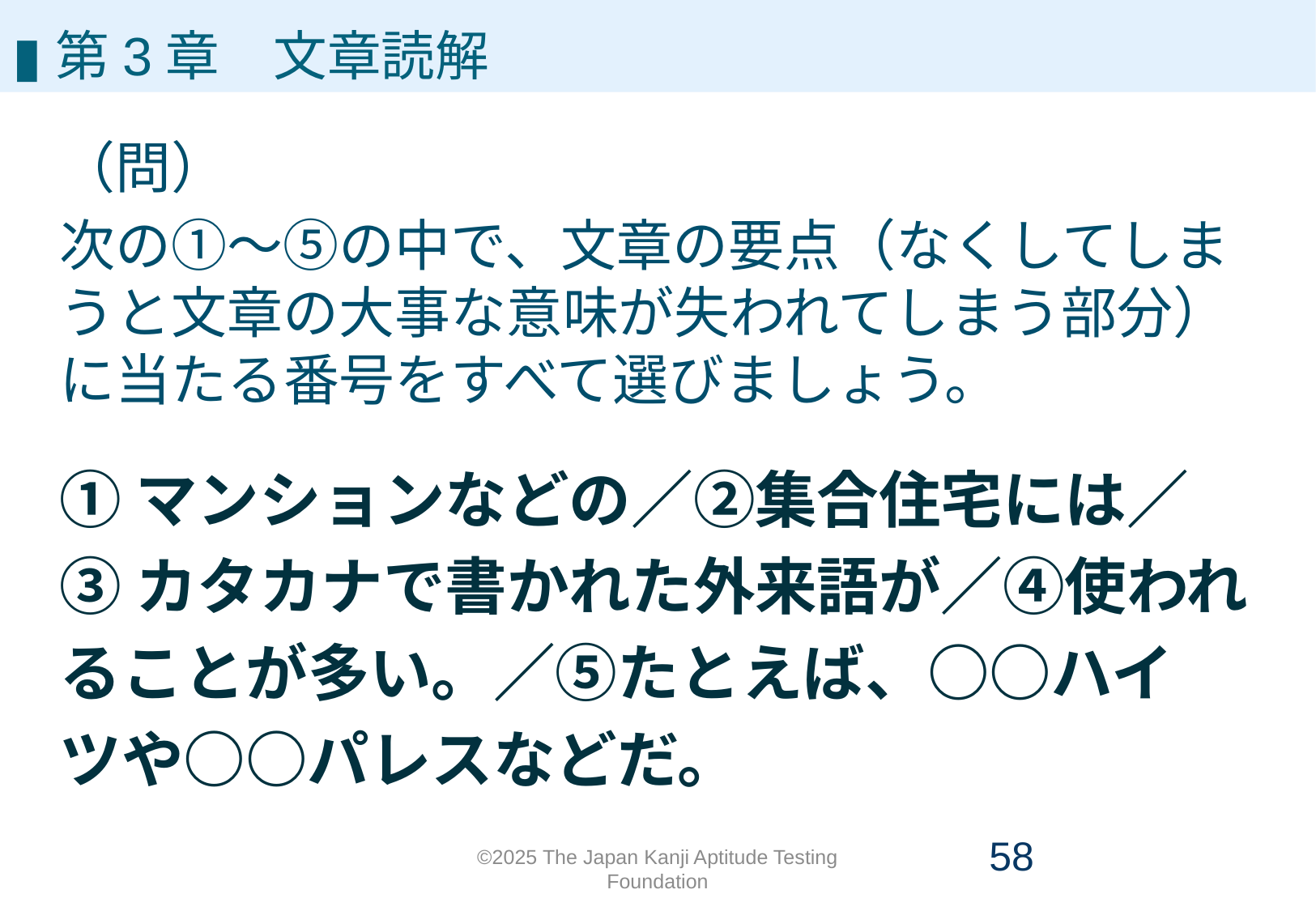

▮第3章　文章読解
（問）
次の①～⑤の中で、文章の要点（なくしてしまうと文章の大事な意味が失われてしまう部分）に当たる番号をすべて選びましょう。

①マンションなどの／②集合住宅には／
③カタカナで書かれた外来語が／④使われ
ることが多い。／⑤たとえば、○○ハイ
ツや○○パレスなどだ。

©2025 The Japan Kanji Aptitude Testing Foundation
58